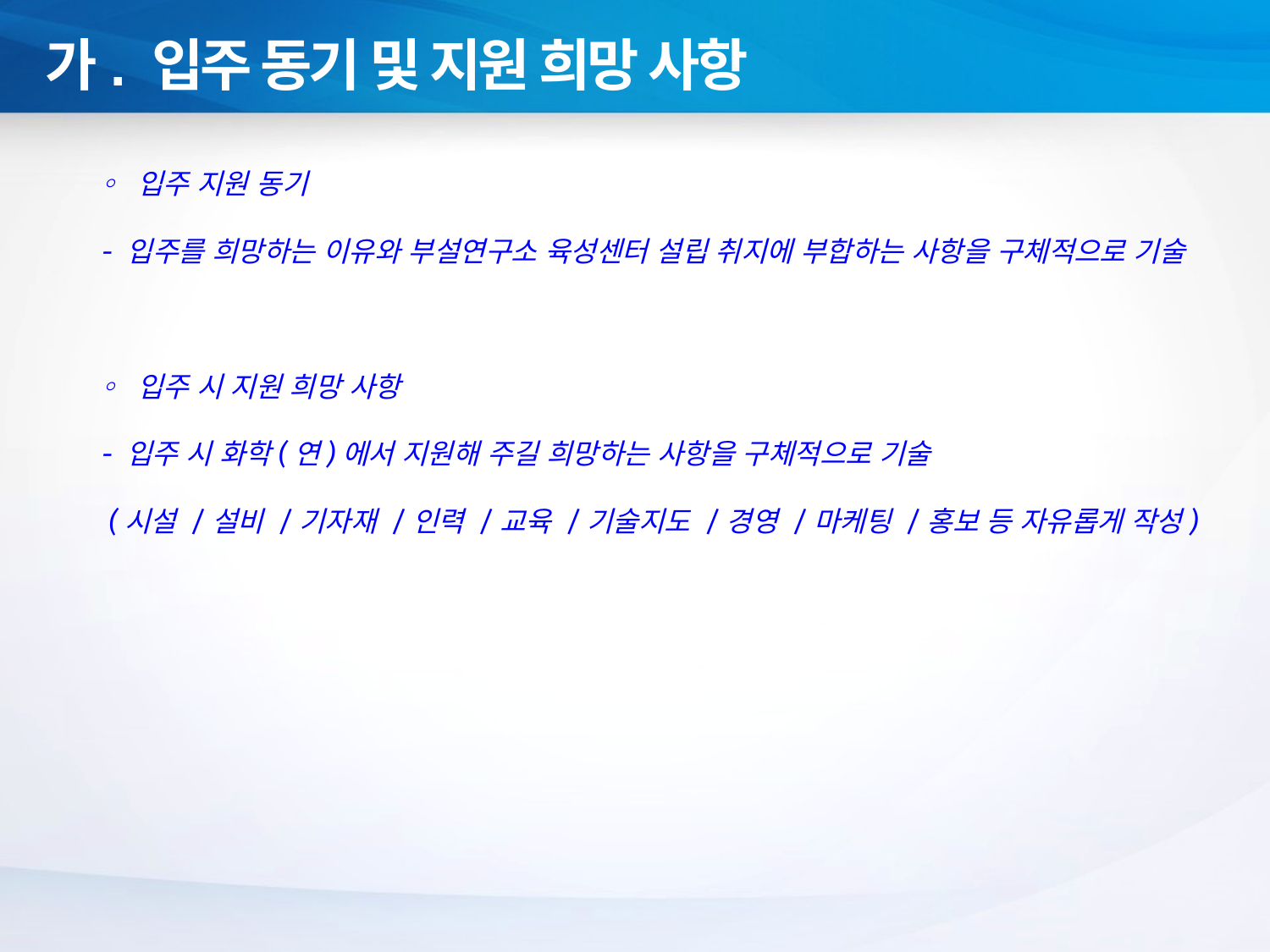

가. 입주 동기 및 지원 희망 사항
◦ 입주 지원 동기
 - 입주를 희망하는 이유와 부설연구소 육성센터 설립 취지에 부합하는 사항을 구체적으로 기술

◦ 입주 시 지원 희망 사항
 - 입주 시 화학(연)에서 지원해 주길 희망하는 사항을 구체적으로 기술
  (시설 /설비 /기자재 /인력 /교육 /기술지도 /경영 /마케팅 /홍보 등 자유롭게 작성)